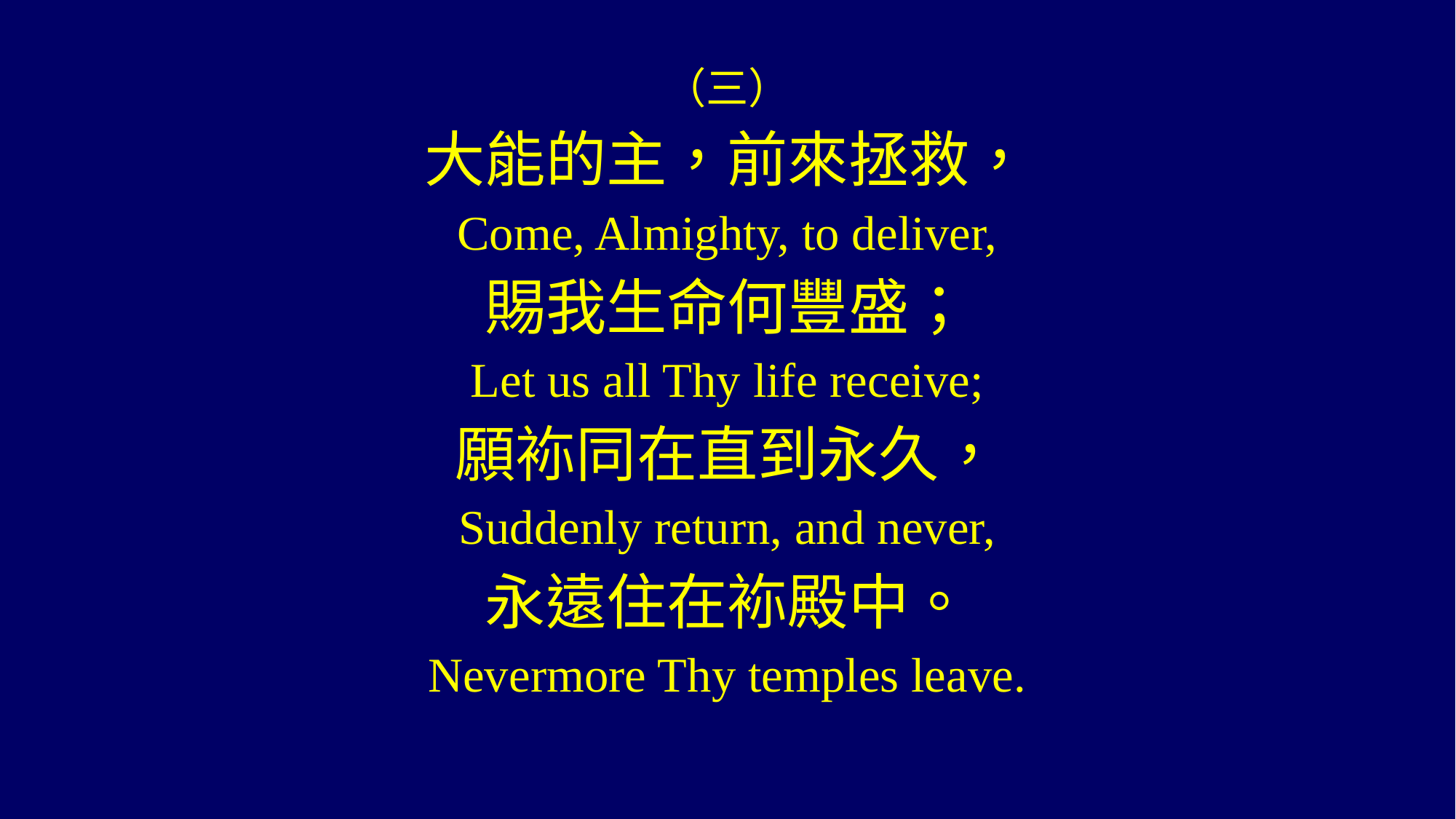

（三）
大能的主，前來拯救，
Come, Almighty, to deliver,
賜我生命何豐盛；
Let us all Thy life receive;
願袮同在直到永久，
Suddenly return, and never,
永遠住在袮殿中。
Nevermore Thy temples leave.